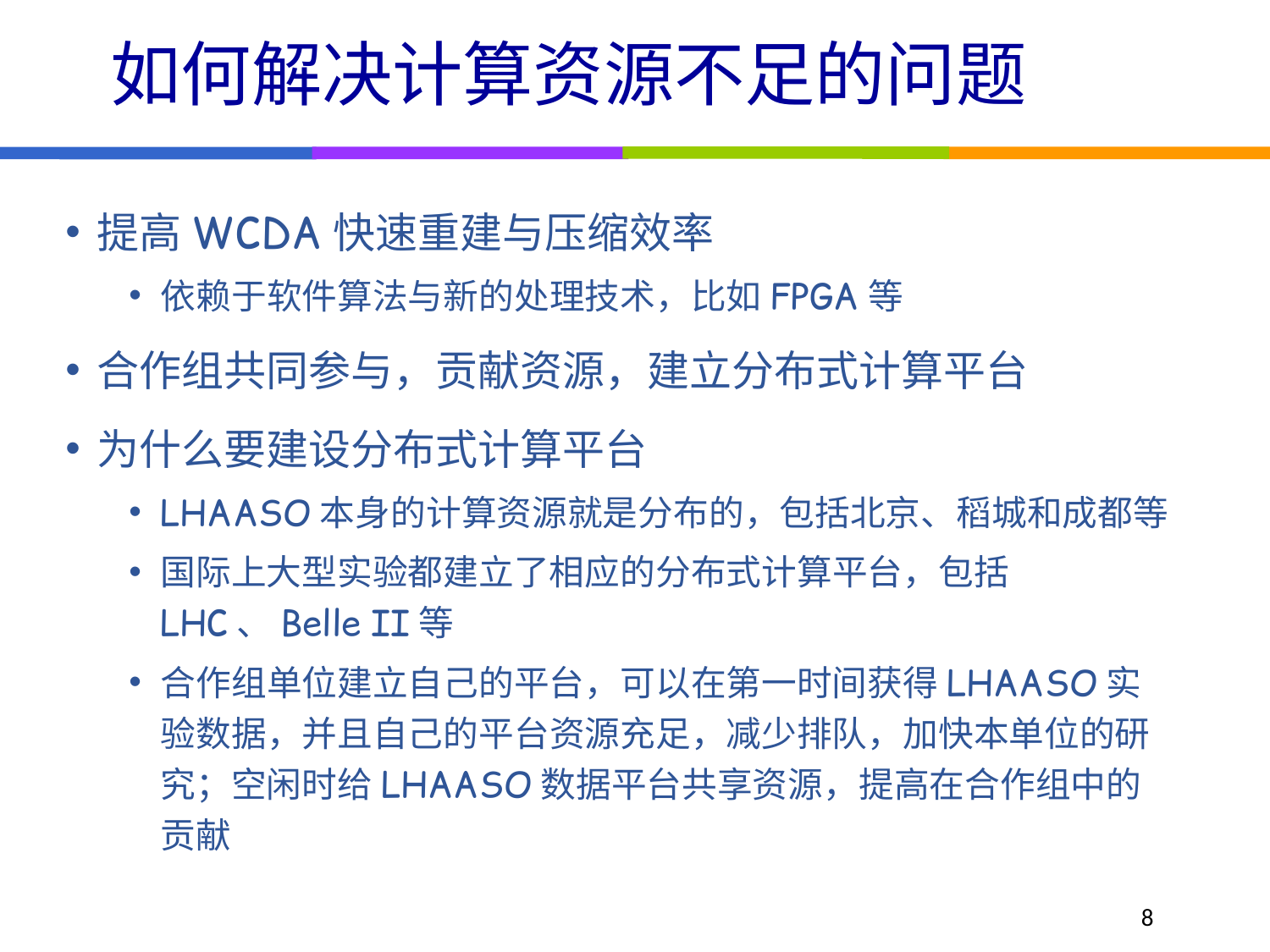

# 如何解决计算资源不足的问题
提高WCDA快速重建与压缩效率
依赖于软件算法与新的处理技术，比如FPGA等
合作组共同参与，贡献资源，建立分布式计算平台
为什么要建设分布式计算平台
LHAASO本身的计算资源就是分布的，包括北京、稻城和成都等
国际上大型实验都建立了相应的分布式计算平台，包括LHC、Belle II等
合作组单位建立自己的平台，可以在第一时间获得LHAASO实验数据，并且自己的平台资源充足，减少排队，加快本单位的研究；空闲时给LHAASO数据平台共享资源，提高在合作组中的贡献